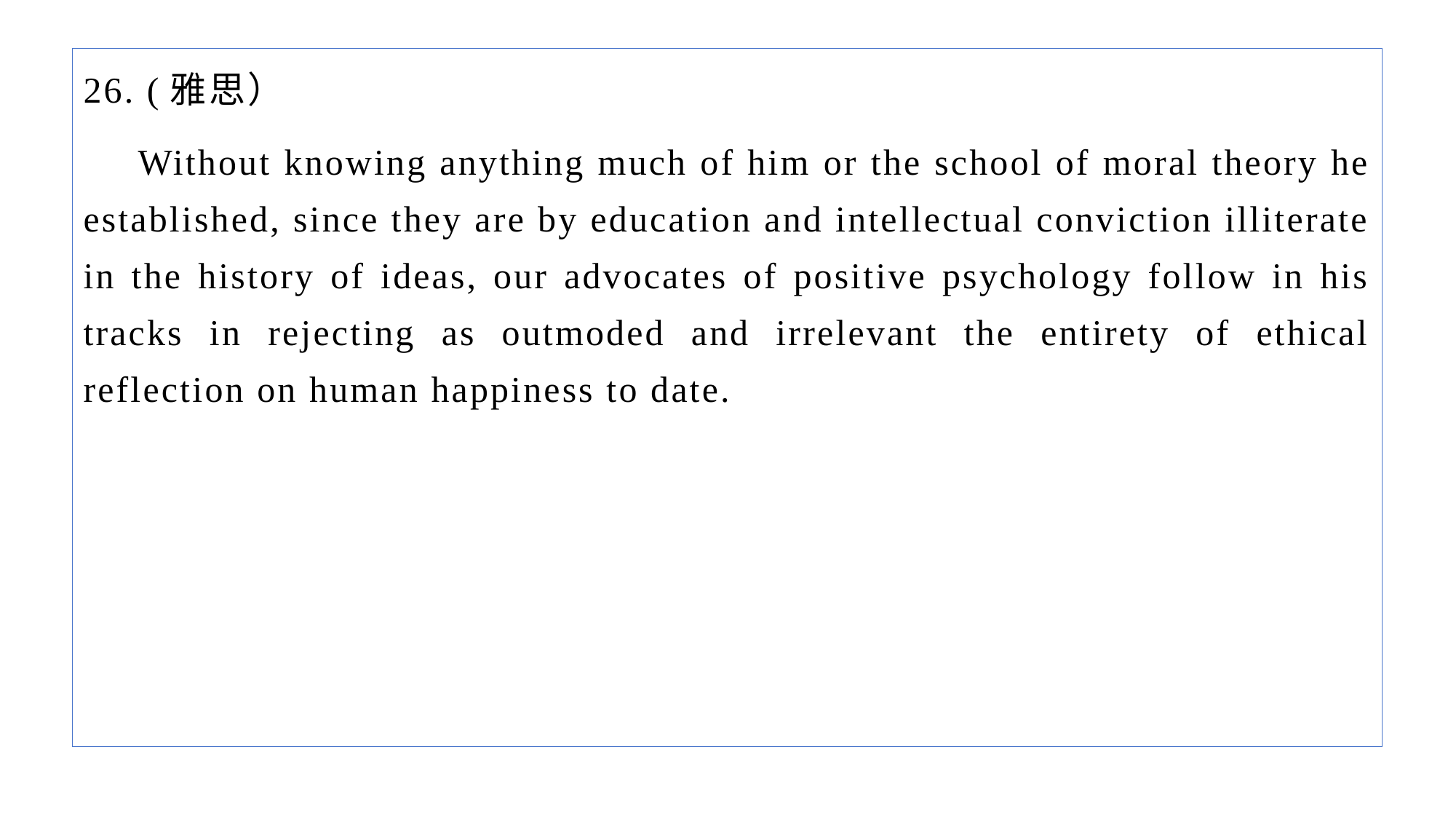

26. (雅思）
Without knowing anything much of him or the school of moral theory he established, since they are by education and intellectual conviction illiterate in the history of ideas, our advocates of positive psychology follow in his tracks in rejecting as outmoded and irrelevant the entirety of ethical reflection on human happiness to date.